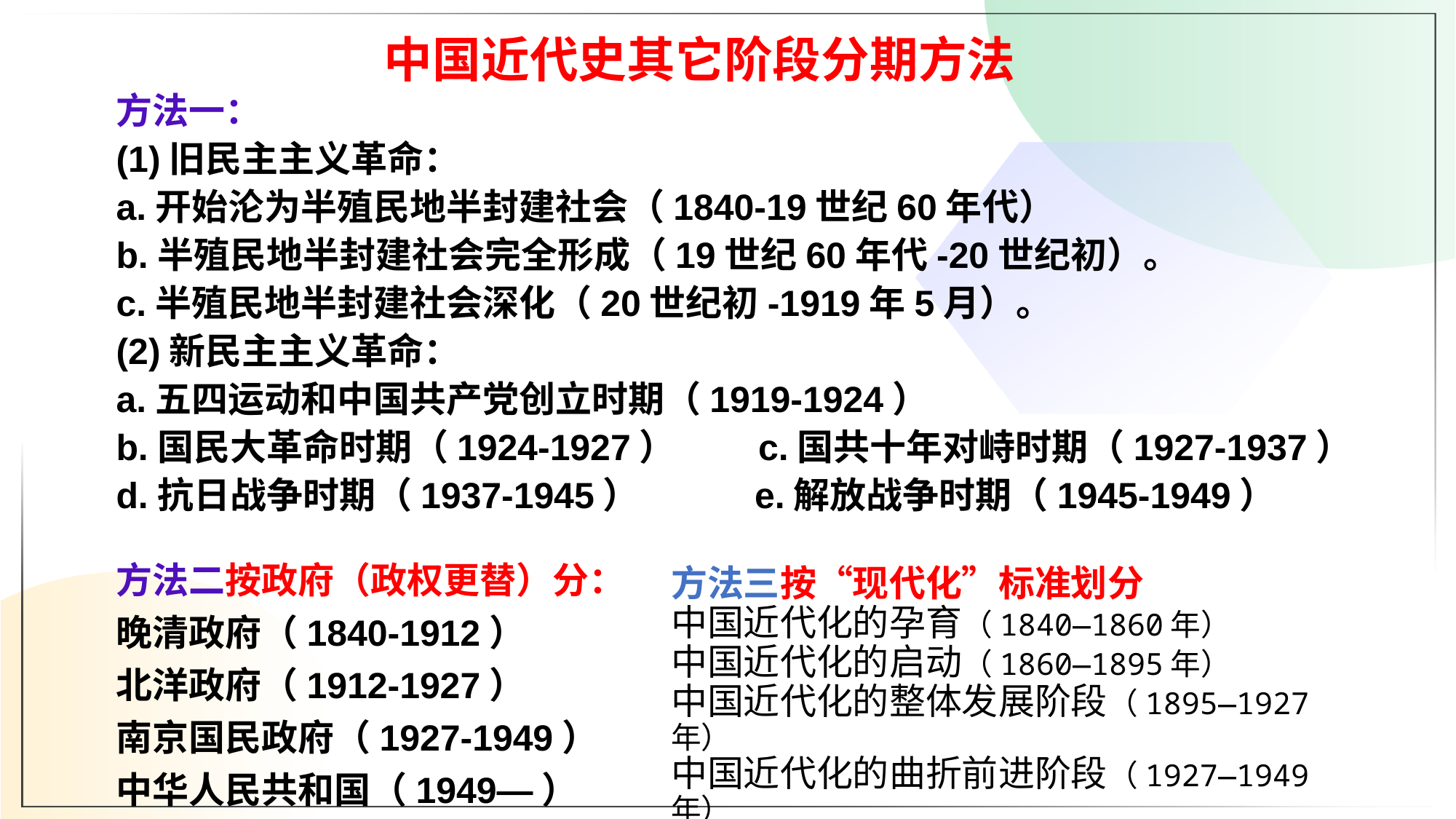

中国近代史其它阶段分期方法
方法一：
(1)旧民主主义革命：
a.开始沦为半殖民地半封建社会（1840-19世纪60年代）
b.半殖民地半封建社会完全形成（19世纪60年代-20世纪初）。
c.半殖民地半封建社会深化（20世纪初-1919年5月）。
(2)新民主主义革命：
a.五四运动和中国共产党创立时期（1919-1924）
b.国民大革命时期（1924-1927）         c.国共十年对峙时期（1927-1937）
d.抗日战争时期（1937-1945）             e.解放战争时期（1945-1949）
方法二按政府（政权更替）分：
晚清政府（1840-1912）
北洋政府（1912-1927）
南京国民政府（1927-1949）
中华人民共和国（1949—）
方法三按“现代化”标准划分
中国近代化的孕育（1840—1860年）
中国近代化的启动（1860—1895年）
中国近代化的整体发展阶段（1895—1927年）
中国近代化的曲折前进阶段（1927—1949年）